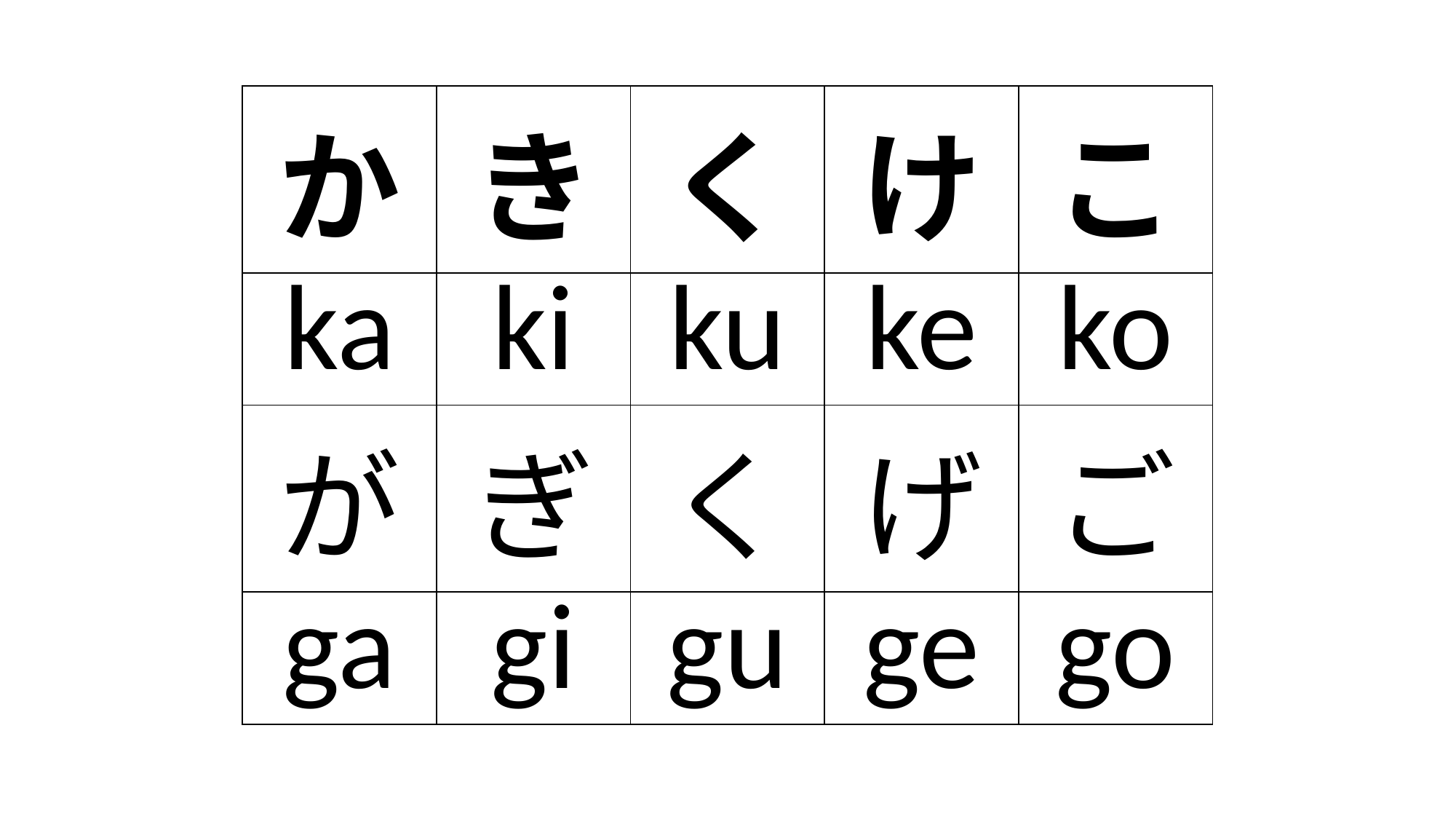

| か | き | く | け | こ |
| --- | --- | --- | --- | --- |
| ka | ki | ku | ke | ko |
| が | ぎ | く | げ | ご |
| ga | gi | gu | ge | go |